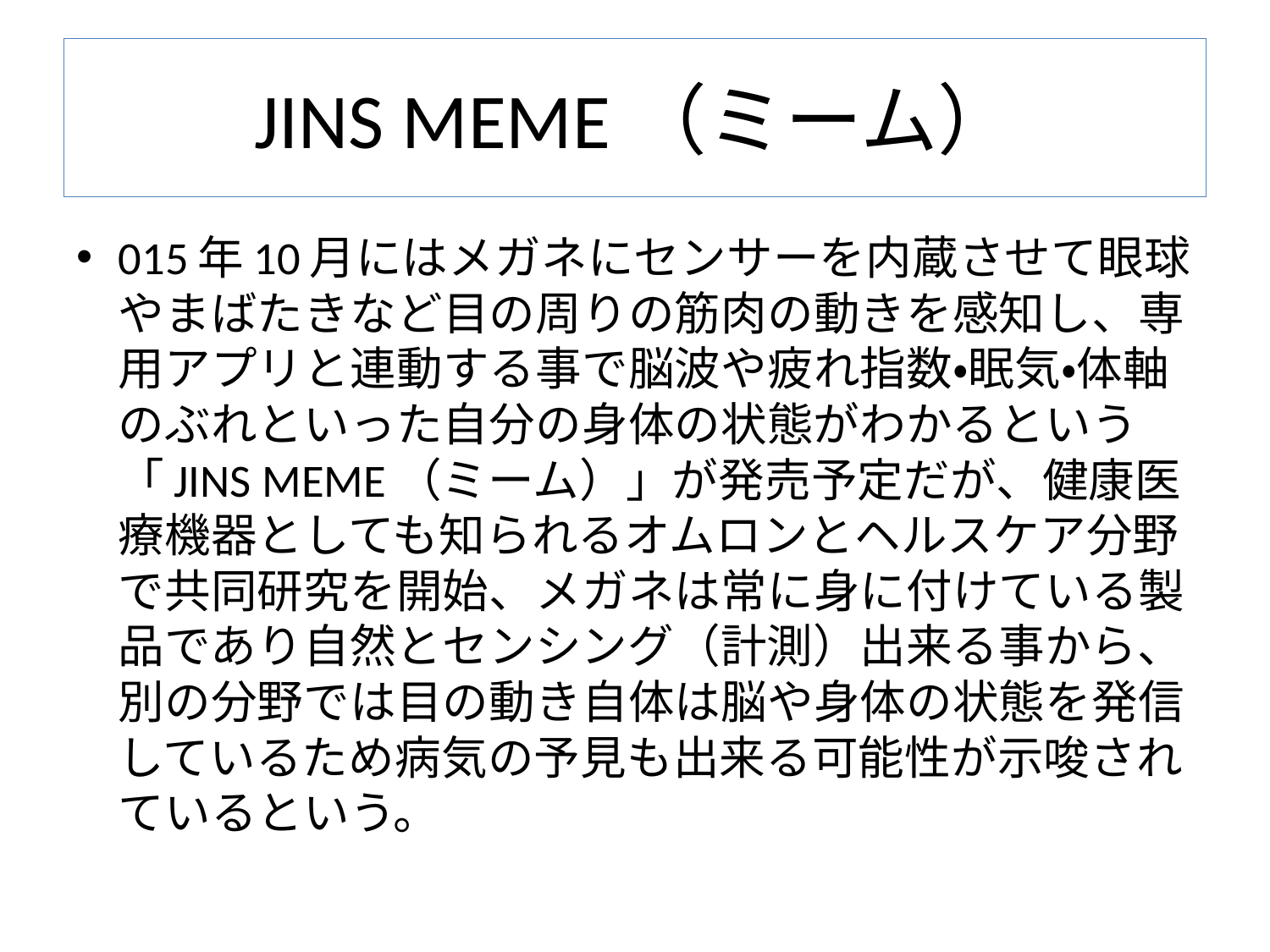

# JINS MEME（ミーム）
015年10月にはメガネにセンサーを内蔵させて眼球やまばたきなど目の周りの筋肉の動きを感知し、専用アプリと連動する事で脳波や疲れ指数・眠気・体軸のぶれといった自分の身体の状態がわかるという「JINS MEME（ミーム）」が発売予定だが、健康医療機器としても知られるオムロンとヘルスケア分野で共同研究を開始、メガネは常に身に付けている製品であり自然とセンシング（計測）出来る事から、別の分野では目の動き自体は脳や身体の状態を発信しているため病気の予見も出来る可能性が示唆されているという。